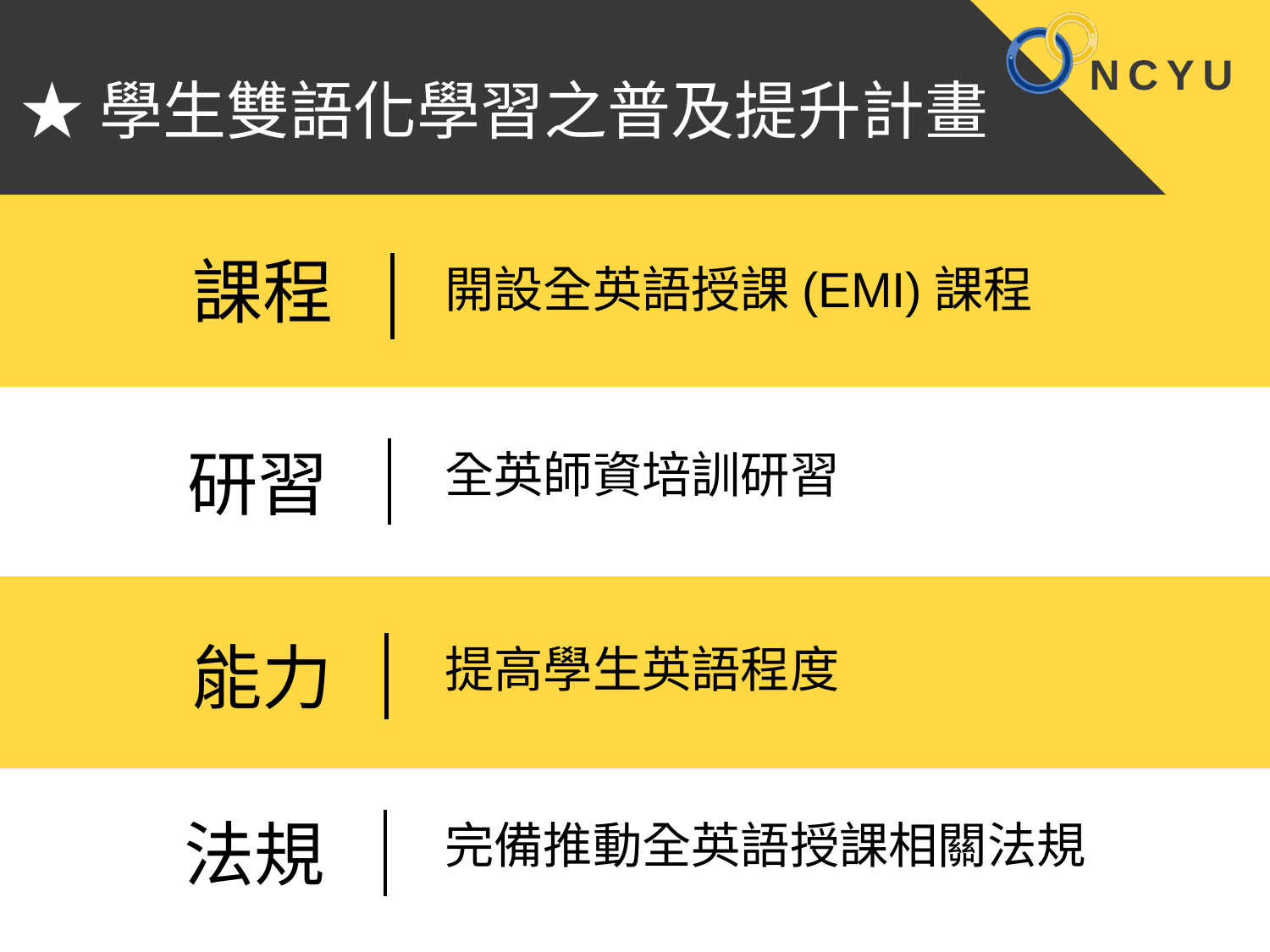

★學生雙語化學習之普及提升計畫

課程
開設全英語授課(EMI)課程
研習
全英師資培訓研習

能力
提高學生英語程度
法規
完備推動全英語授課相關法規